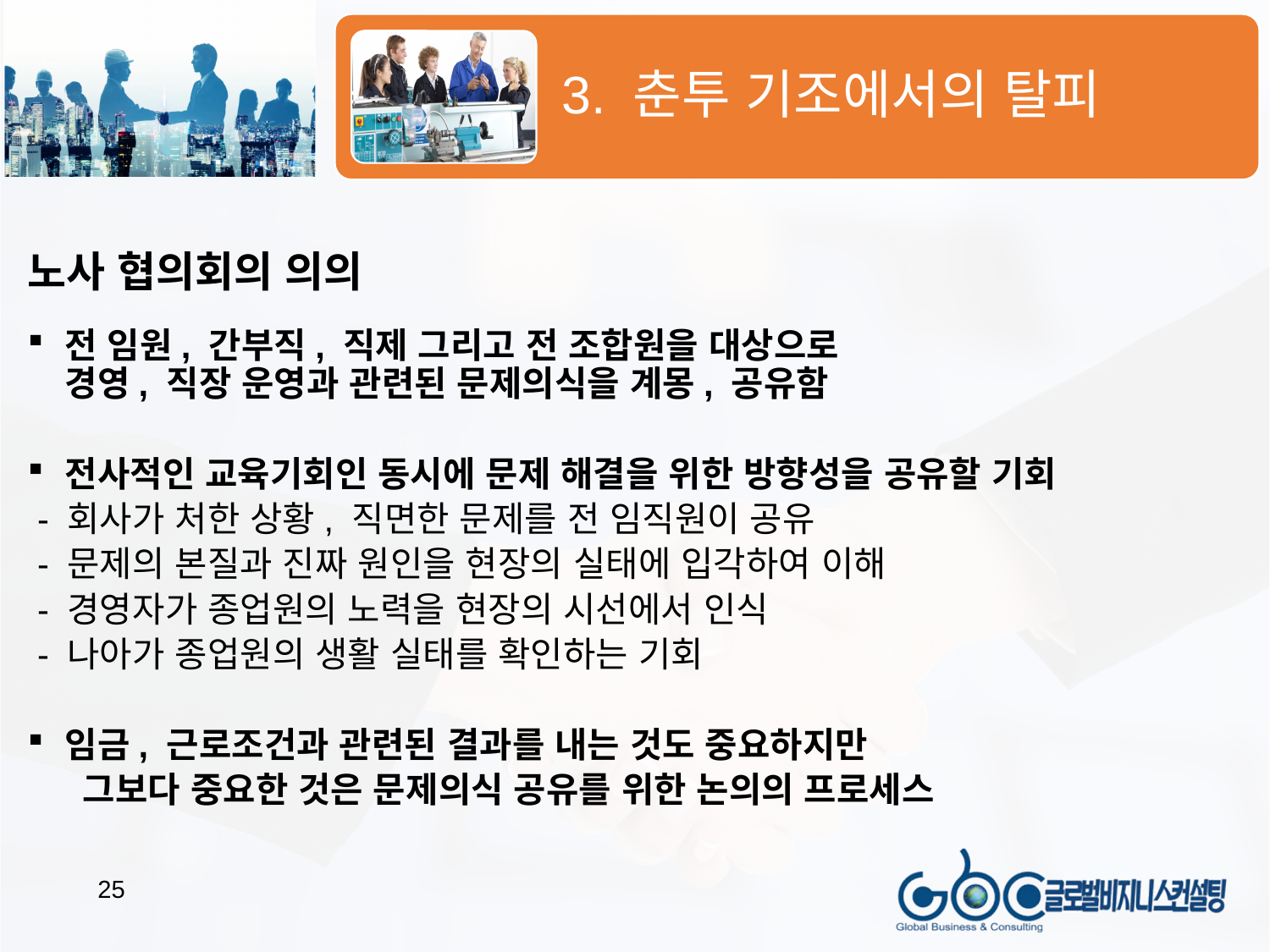

3. 춘투 기조에서의 탈피
노사 협의회의 의의

전 임원, 간부직, 직제 그리고 전 조합원을 대상으로
경영, 직장 운영과 관련된 문제의식을 계몽, 공유함

전사적인 교육기회인 동시에 문제 해결을 위한 방향성을 공유할 기회
 - 회사가 처한 상황, 직면한 문제를 전 임직원이 공유
 - 문제의 본질과 진짜 원인을 현장의 실태에 입각하여 이해
 - 경영자가 종업원의 노력을 현장의 시선에서 인식
 - 나아가 종업원의 생활 실태를 확인하는 기회

임금, 근로조건과 관련된 결과를 내는 것도 중요하지만
　  그보다 중요한 것은 문제의식 공유를 위한 논의의 프로세스
25